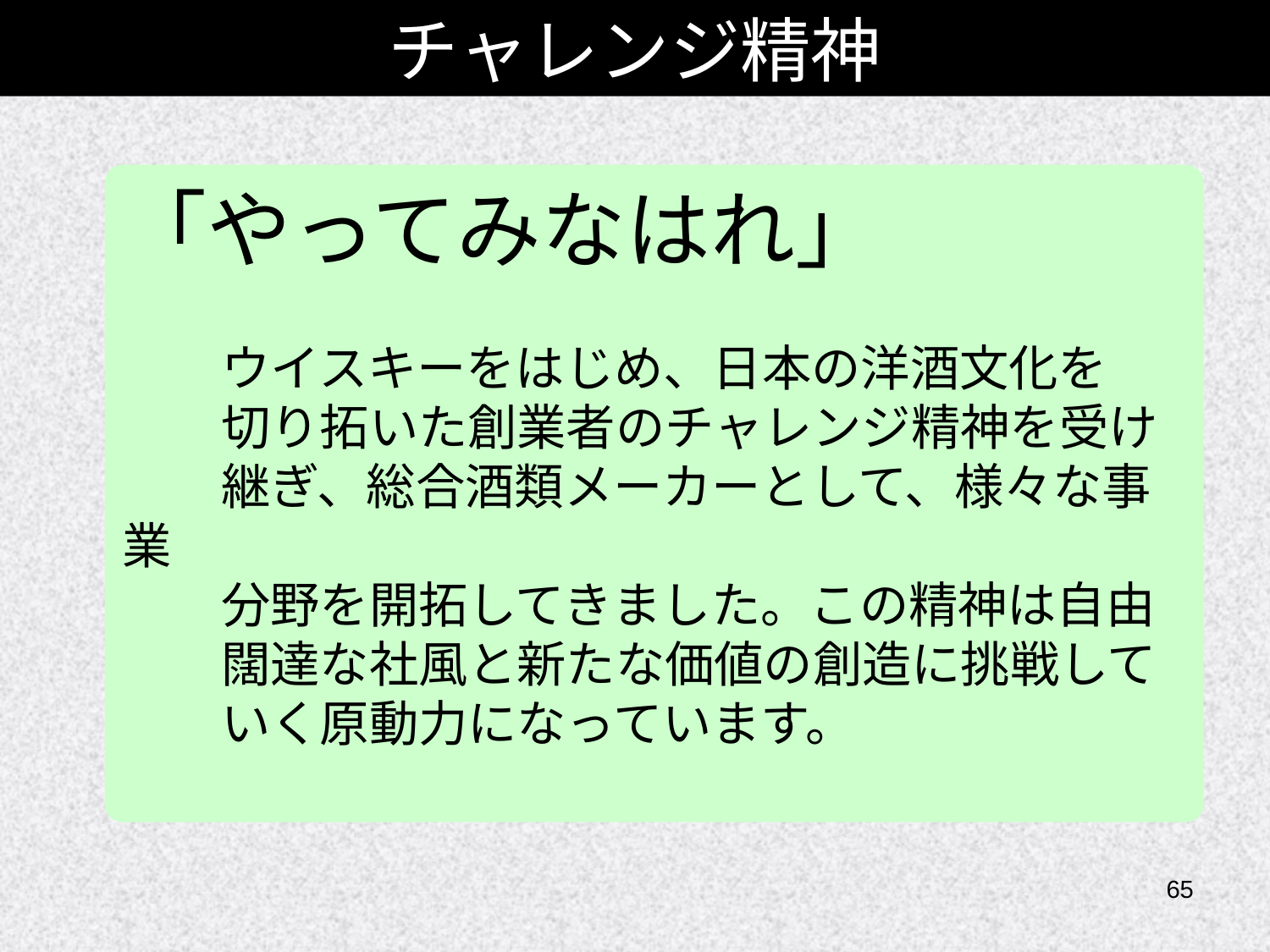

チャレンジ精神
「やってみなはれ」
　
　　ウイスキーをはじめ、日本の洋酒文化を
　　切り拓いた創業者のチャレンジ精神を受け
　　継ぎ、総合酒類メーカーとして、様々な事業
　　分野を開拓してきました。この精神は自由
　　闊達な社風と新たな価値の創造に挑戦して
　　いく原動力になっています。
65